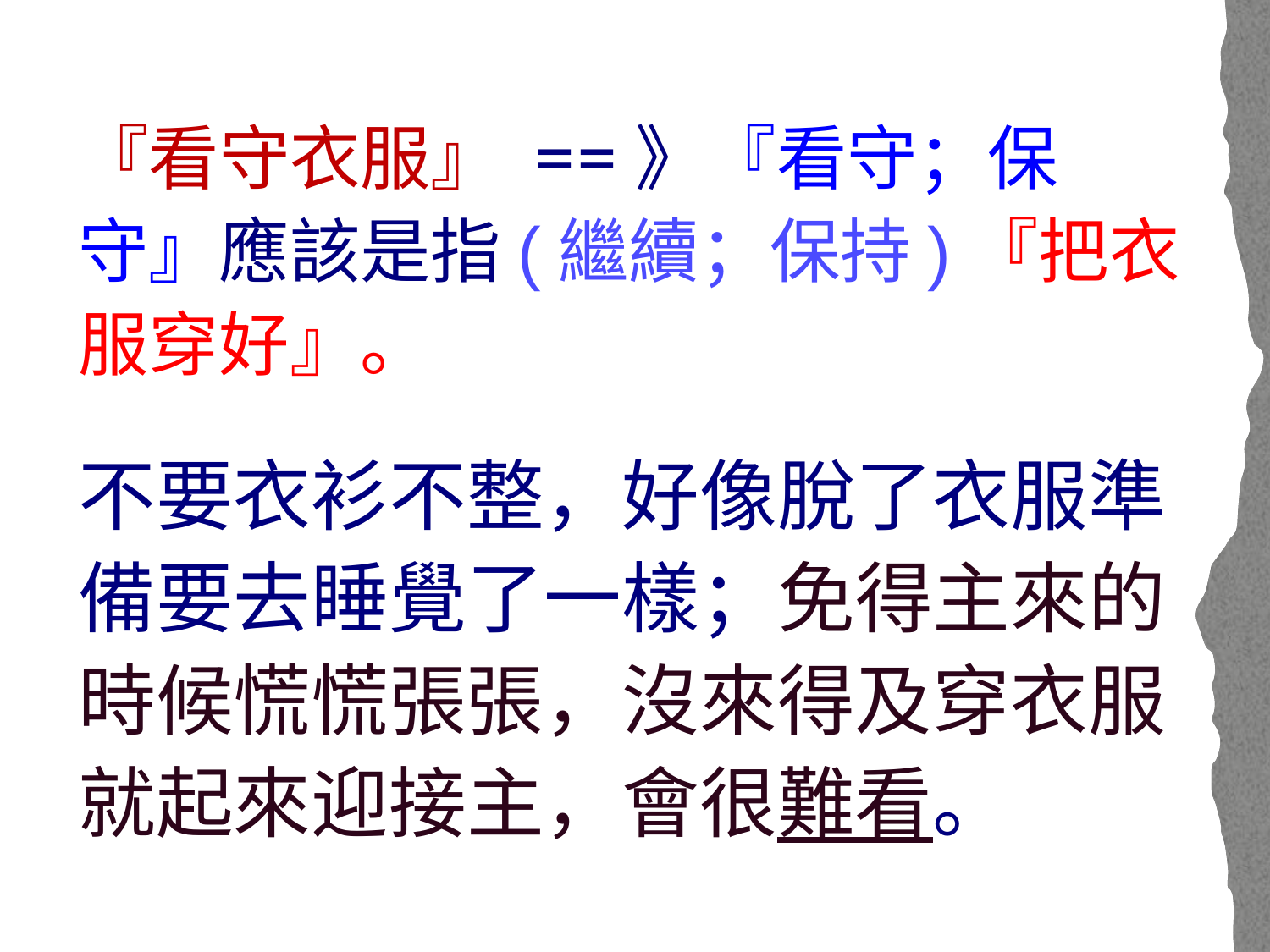

『看守衣服』 ==》『看守；保守』應該是指(繼續；保持)『把衣服穿好』。
不要衣衫不整，好像脫了衣服準備要去睡覺了一樣；免得主來的時候慌慌張張，沒來得及穿衣服就起來迎接主，會很難看。